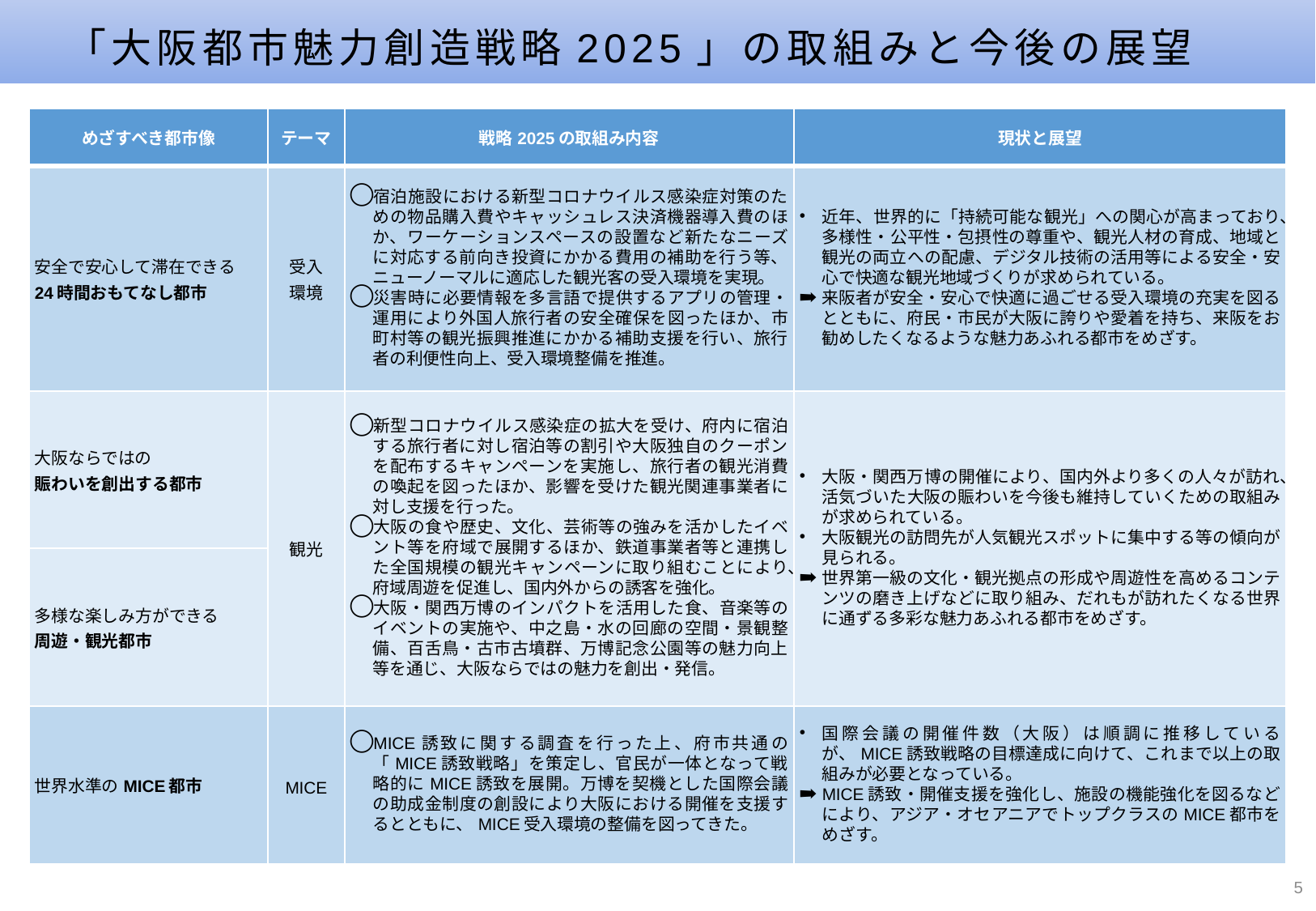

「大阪都市魅力創造戦略2025」の取組みと今後の展望
| めざすべき都市像 | テーマ | 戦略2025の取組み内容 | 現状と展望 |
| --- | --- | --- | --- |
| 安全で安心して滞在できる 24時間おもてなし都市 | 受入 環境 | 宿泊施設における新型コロナウイルス感染症対策のための物品購入費やキャッシュレス決済機器導入費のほか、ワーケーションスペースの設置など新たなニーズに対応する前向き投資にかかる費用の補助を行う等、ニューノーマルに適応した観光客の受入環境を実現。 災害時に必要情報を多言語で提供するアプリの管理・運用により外国人旅行者の安全確保を図ったほか、市町村等の観光振興推進にかかる補助支援を行い、旅行者の利便性向上、受入環境整備を推進。 | 近年、世界的に「持続可能な観光」への関心が高まっており、多様性・公平性・包摂性の尊重や、観光人材の育成、地域と観光の両立への配慮、デジタル技術の活用等による安全・安心で快適な観光地域づくりが求められている。 来阪者が安全・安心で快適に過ごせる受入環境の充実を図るとともに、府民・市民が大阪に誇りや愛着を持ち、来阪をお勧めしたくなるような魅力あふれる都市をめざす。 |
| 大阪ならではの 賑わいを創出する都市 | 観光 | 新型コロナウイルス感染症の拡大を受け、府内に宿泊する旅行者に対し宿泊等の割引や大阪独自のクーポンを配布するキャンペーンを実施し、旅行者の観光消費の喚起を図ったほか、影響を受けた観光関連事業者に対し支援を行った。 大阪の食や歴史、文化、芸術等の強みを活かしたイベント等を府域で展開するほか、鉄道事業者等と連携した全国規模の観光キャンペーンに取り組むことにより、府域周遊を促進し、国内外からの誘客を強化。 大阪・関西万博のインパクトを活用した食、音楽等のイベントの実施や、中之島・水の回廊の空間・景観整備、百舌鳥・古市古墳群、万博記念公園等の魅力向上等を通じ、大阪ならではの魅力を創出・発信。 | 大阪・関西万博の開催により、国内外より多くの人々が訪れ、活気づいた大阪の賑わいを今後も維持していくための取組みが求められている。 大阪観光の訪問先が人気観光スポットに集中する等の傾向が見られる。 世界第一級の文化・観光拠点の形成や周遊性を高めるコンテンツの磨き上げなどに取り組み、だれもが訪れたくなる世界に通ずる多彩な魅力あふれる都市をめざす。 |
| 多様な楽しみ方ができる 周遊・観光都市 |  |  |  |
| 世界水準のMICE都市 | MICE | MICE誘致に関する調査を行った上、府市共通の「MICE誘致戦略」を策定し、官民が一体となって戦略的にMICE誘致を展開。万博を契機とした国際会議の助成金制度の創設により大阪における開催を支援するとともに、MICE受入環境の整備を図ってきた。 | 国際会議の開催件数（大阪）は順調に推移しているが、MICE誘致戦略の目標達成に向けて、これまで以上の取組みが必要となっている。 MICE誘致・開催支援を強化し、施設の機能強化を図るなどにより、アジア・オセアニアでトップクラスのMICE都市をめざす。 |
5